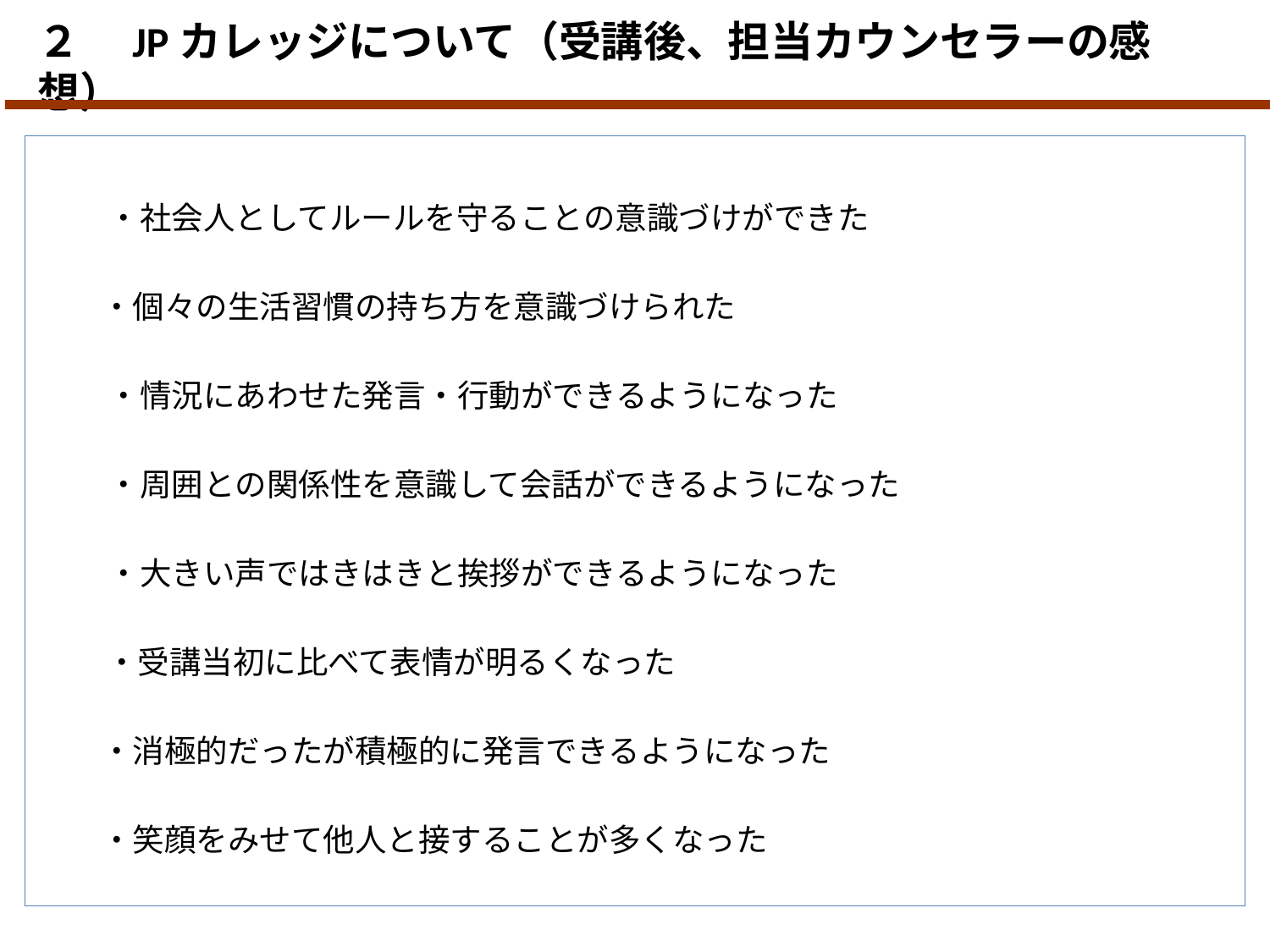

２　JPカレッジについて（受講後、担当カウンセラーの感想）

　　 ・社会人としてルールを守ることの意識づけができた

　　・個々の生活習慣の持ち方を意識づけられた

　 　・情況にあわせた発言・行動ができるようになった

　 　・周囲との関係性を意識して会話ができるようになった

　 　・大きい声ではきはきと挨拶ができるようになった

    　・受講当初に比べて表情が明るくなった

　　・消極的だったが積極的に発言できるようになった

　　・笑顔をみせて他人と接することが多くなった